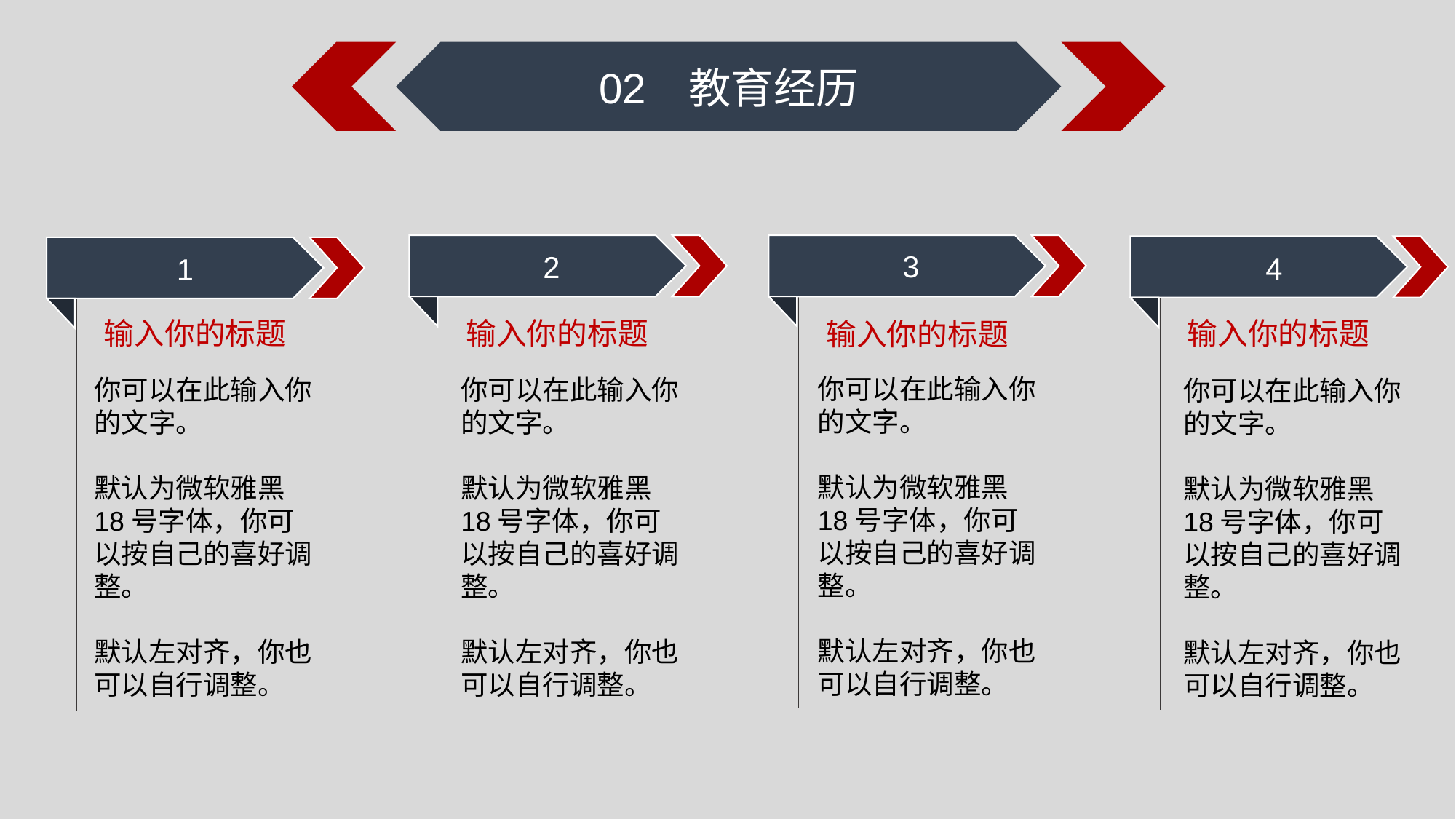

02    教育经历

3
2
4
1
输入你的标题
输入你的标题
输入你的标题
输入你的标题
你可以在此输入你的文字。

默认为微软雅黑18号字体，你可以按自己的喜好调整。

默认左对齐，你也可以自行调整。
你可以在此输入你的文字。

默认为微软雅黑18号字体，你可以按自己的喜好调整。

默认左对齐，你也可以自行调整。
你可以在此输入你的文字。

默认为微软雅黑18号字体，你可以按自己的喜好调整。

默认左对齐，你也可以自行调整。
你可以在此输入你的文字。

默认为微软雅黑18号字体，你可以按自己的喜好调整。

默认左对齐，你也可以自行调整。